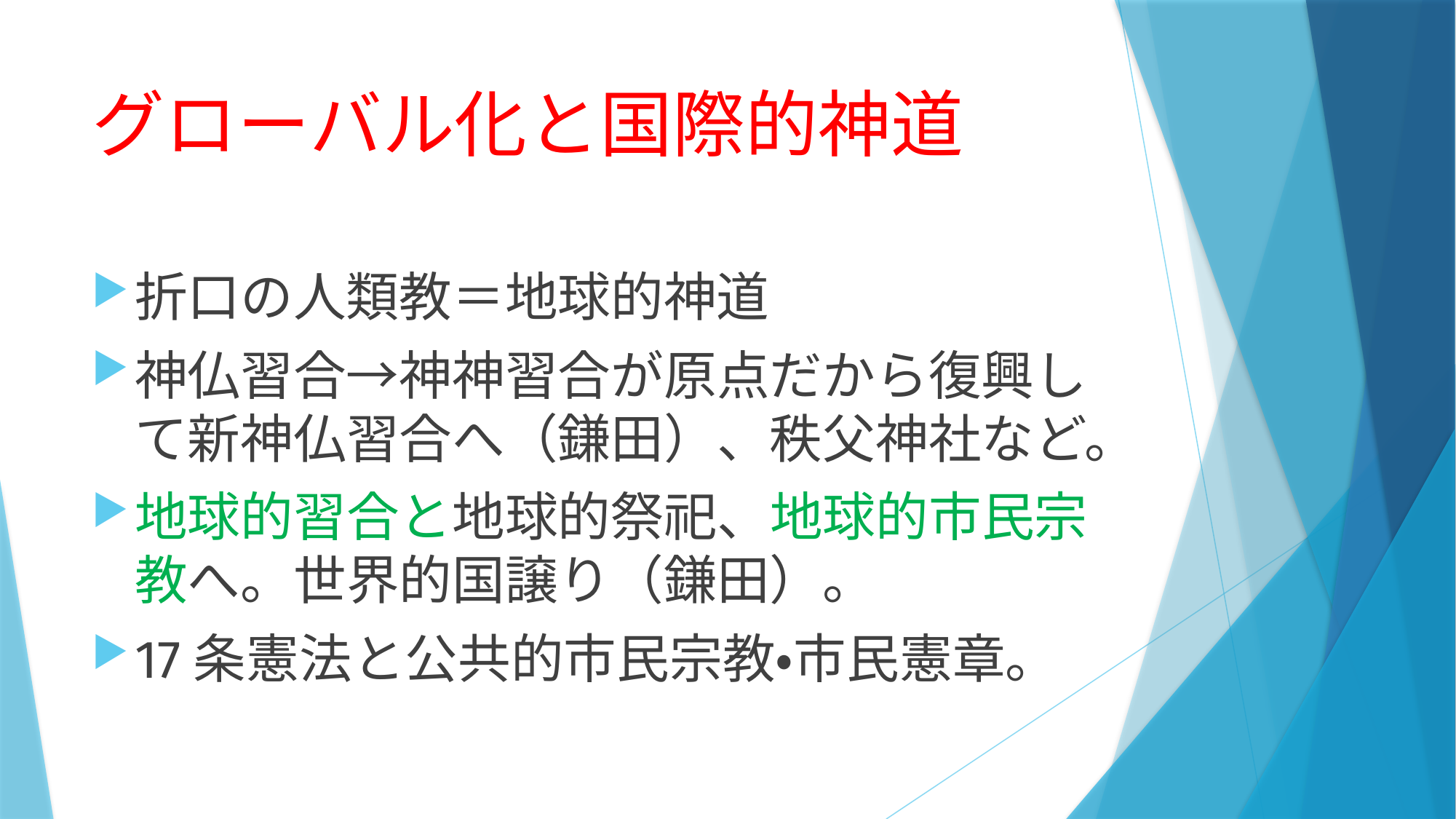

# グローバル化と国際的神道
折口の人類教＝地球的神道
神仏習合→神神習合が原点だから復興して新神仏習合へ（鎌田）、秩父神社など。
地球的習合と地球的祭祀、地球的市民宗教へ。世界的国譲り（鎌田）。
17条憲法と公共的市民宗教・市民憲章。